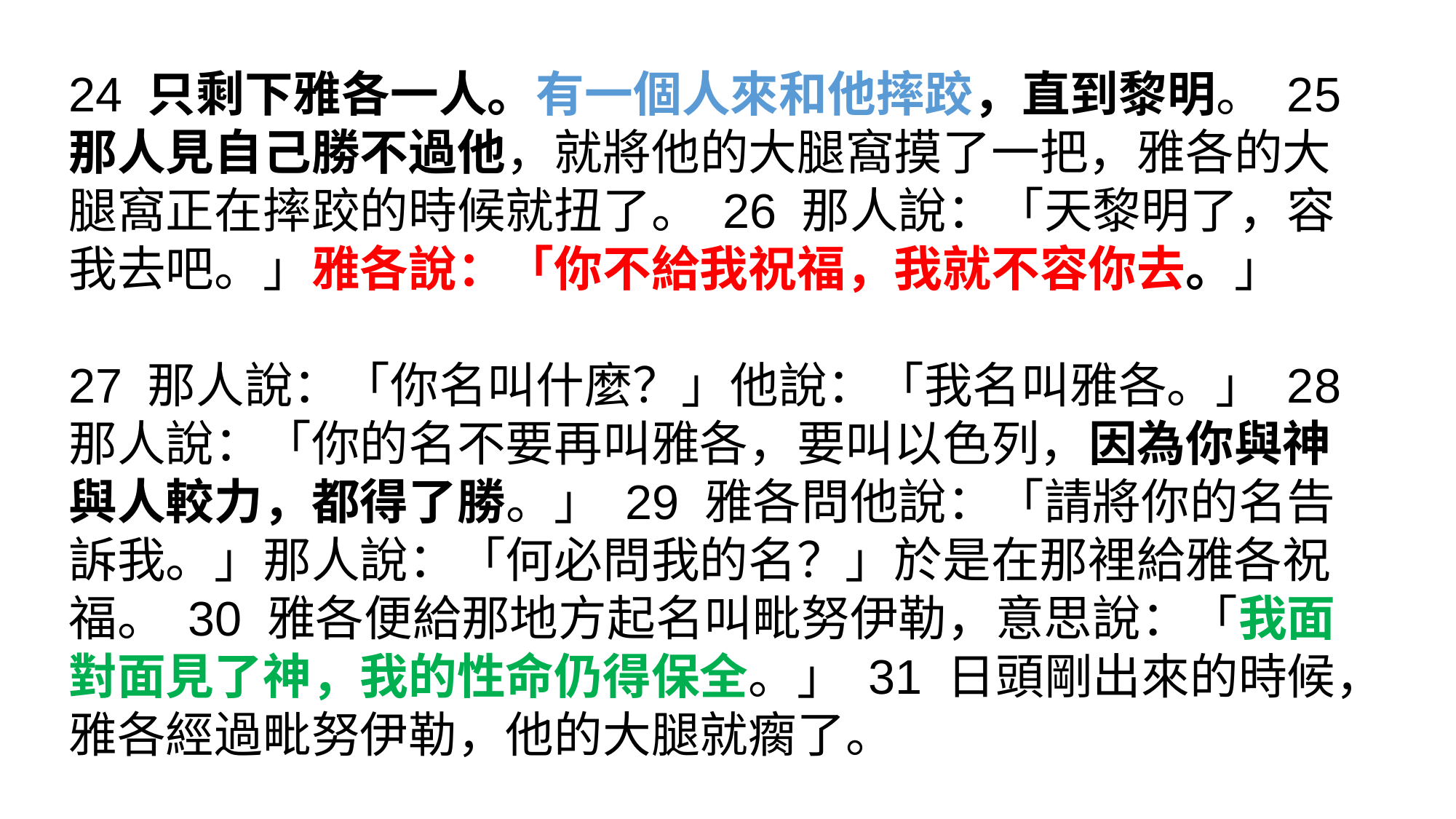

24 只剩下雅各一人。有一個人來和他摔跤，直到黎明。 25 那人見自己勝不過他，就將他的大腿窩摸了一把，雅各的大腿窩正在摔跤的時候就扭了。 26 那人說：「天黎明了，容我去吧。」雅各說：「你不給我祝福，我就不容你去。」

27 那人說：「你名叫什麼？」他說：「我名叫雅各。」 28 那人說：「你的名不要再叫雅各，要叫以色列，因為你與神與人較力，都得了勝。」 29 雅各問他說：「請將你的名告訴我。」那人說：「何必問我的名？」於是在那裡給雅各祝福。 30 雅各便給那地方起名叫毗努伊勒，意思說：「我面對面見了神，我的性命仍得保全。」 31 日頭剛出來的時候，雅各經過毗努伊勒，他的大腿就瘸了。